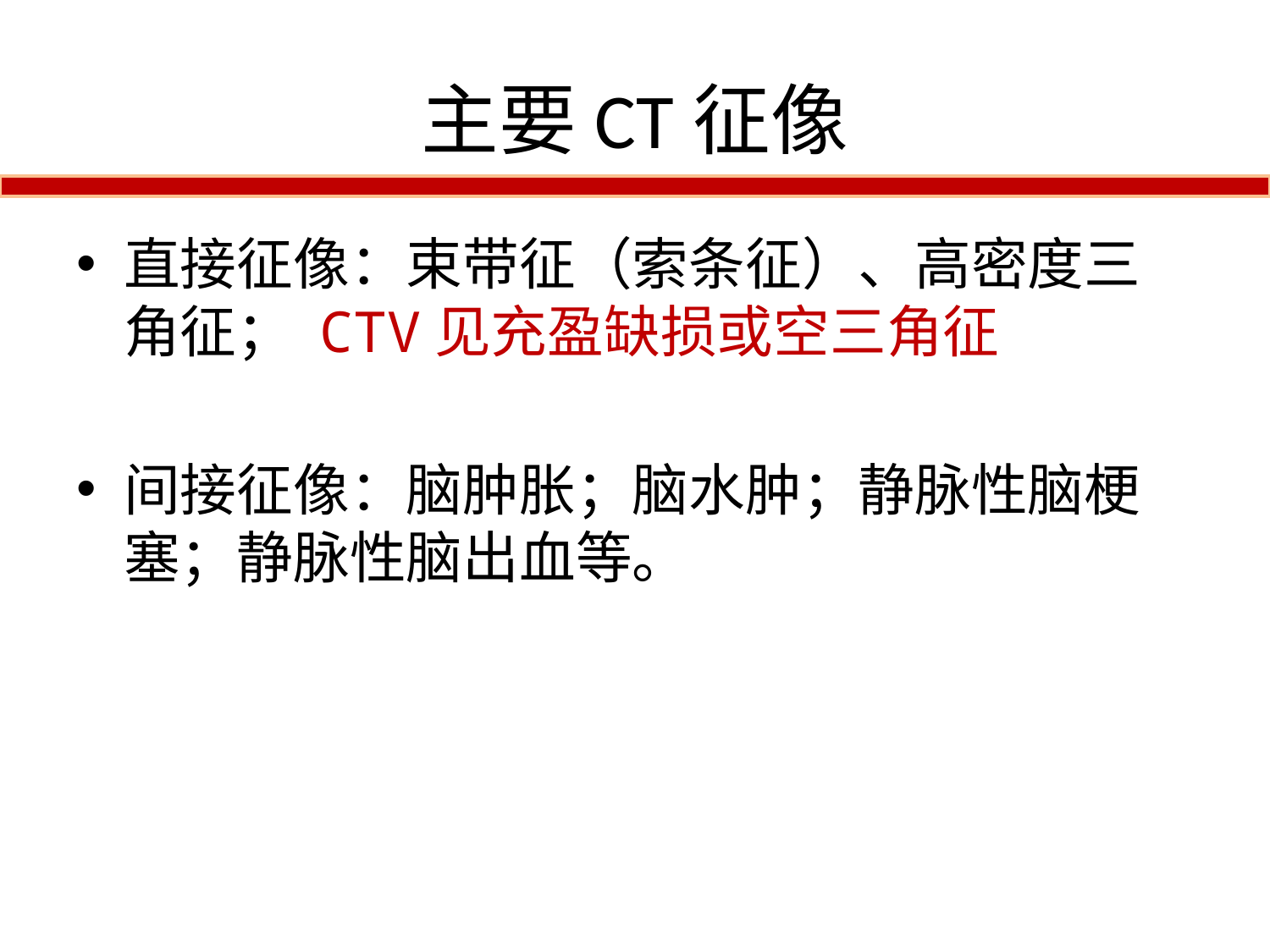

# 主要CT征像
直接征像：束带征（索条征）、高密度三角征； CTV见充盈缺损或空三角征

间接征像：脑肿胀；脑水肿；静脉性脑梗塞；静脉性脑出血等。